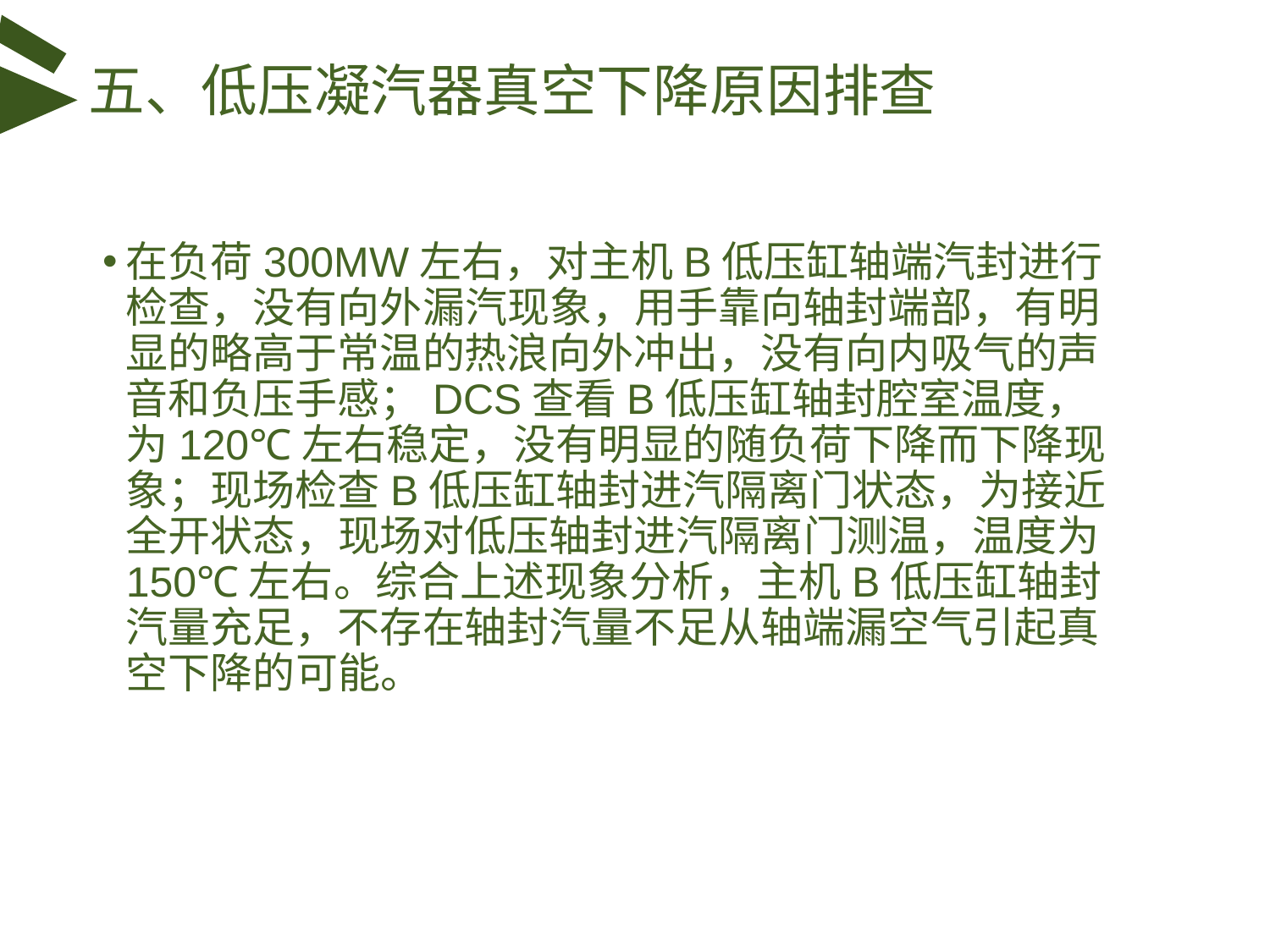

# 五、低压凝汽器真空下降原因排查
在负荷300MW左右，对主机B低压缸轴端汽封进行检查，没有向外漏汽现象，用手靠向轴封端部，有明显的略高于常温的热浪向外冲出，没有向内吸气的声音和负压手感；DCS查看B低压缸轴封腔室温度，为120℃左右稳定，没有明显的随负荷下降而下降现象；现场检查B低压缸轴封进汽隔离门状态，为接近全开状态，现场对低压轴封进汽隔离门测温，温度为150℃左右。综合上述现象分析，主机B低压缸轴封汽量充足，不存在轴封汽量不足从轴端漏空气引起真空下降的可能。